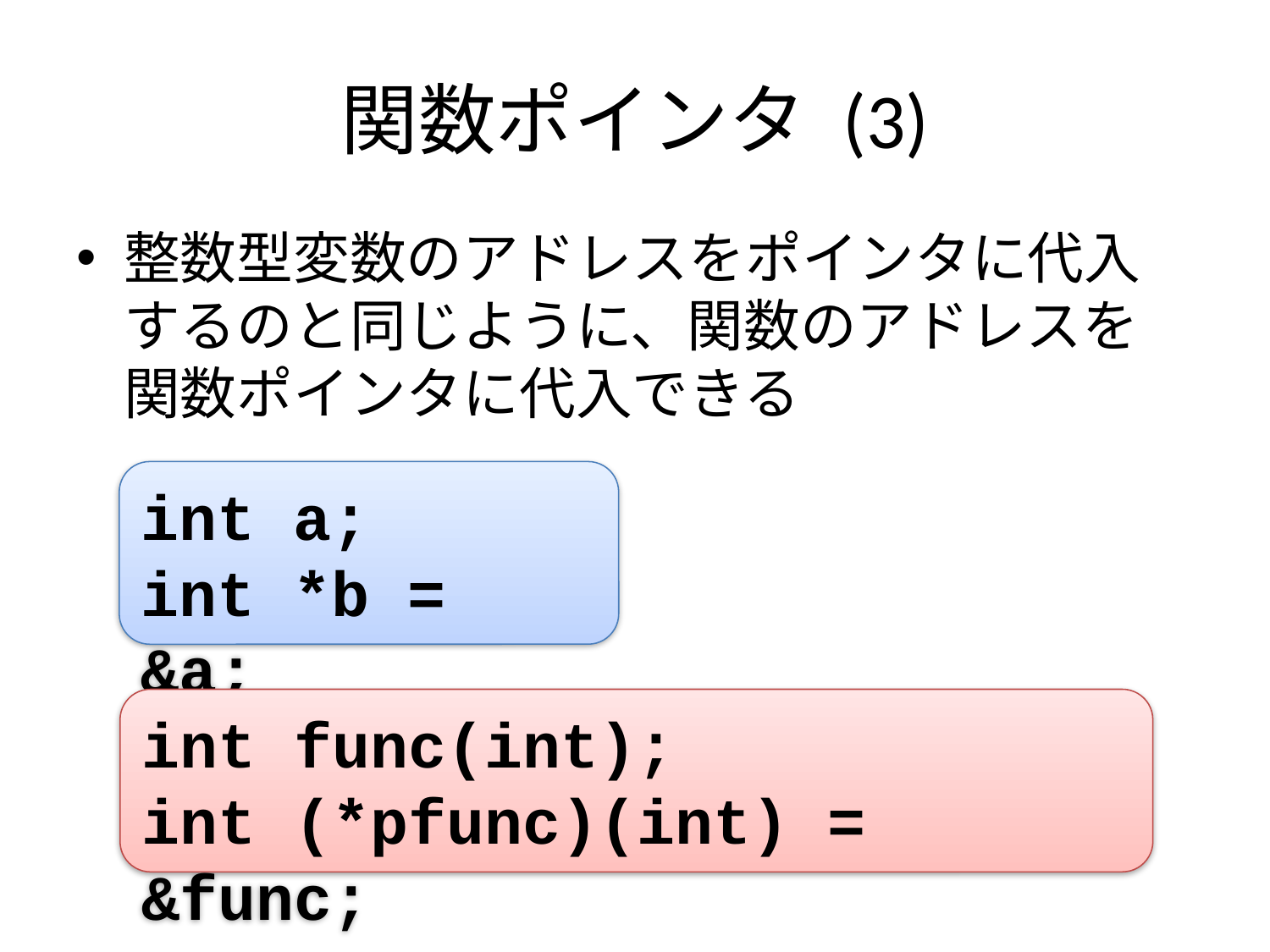

# 関数ポインタ (3)
整数型変数のアドレスをポインタに代入するのと同じように、関数のアドレスを関数ポインタに代入できる
int a;
int *b = &a;
int func(int);
int (*pfunc)(int) = &func;